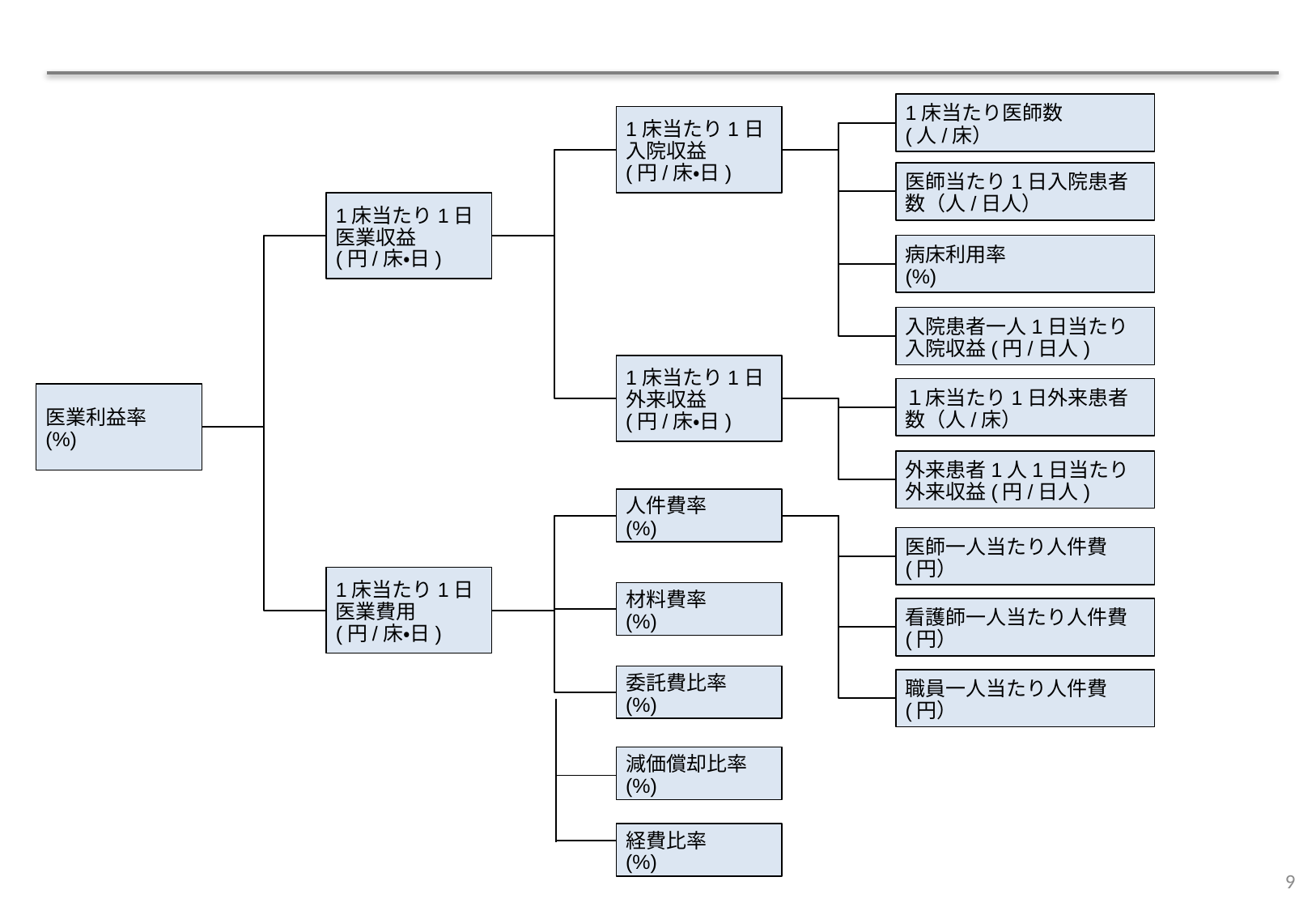

1床当たり医師数
(人/床）
1床当たり1日入院収益
(円/床・日)
医師当たり1日入院患者数（人/日人）
1床当たり1日医業収益
(円/床・日)
病床利用率
(%)
入院患者一人1日当たり入院収益(円/日人)
1床当たり1日外来収益
(円/床・日)
１床当たり1日外来患者数（人/床）
医業利益率
(%)
外来患者1人1日当たり外来収益(円/日人)
人件費率
(%)
医師一人当たり人件費(円）
1床当たり1日医業費用
(円/床・日)
材料費率
(%)
看護師一人当たり人件費(円）
委託費比率
(%)
職員一人当たり人件費(円）
減価償却比率
(%)
経費比率
(%)
9